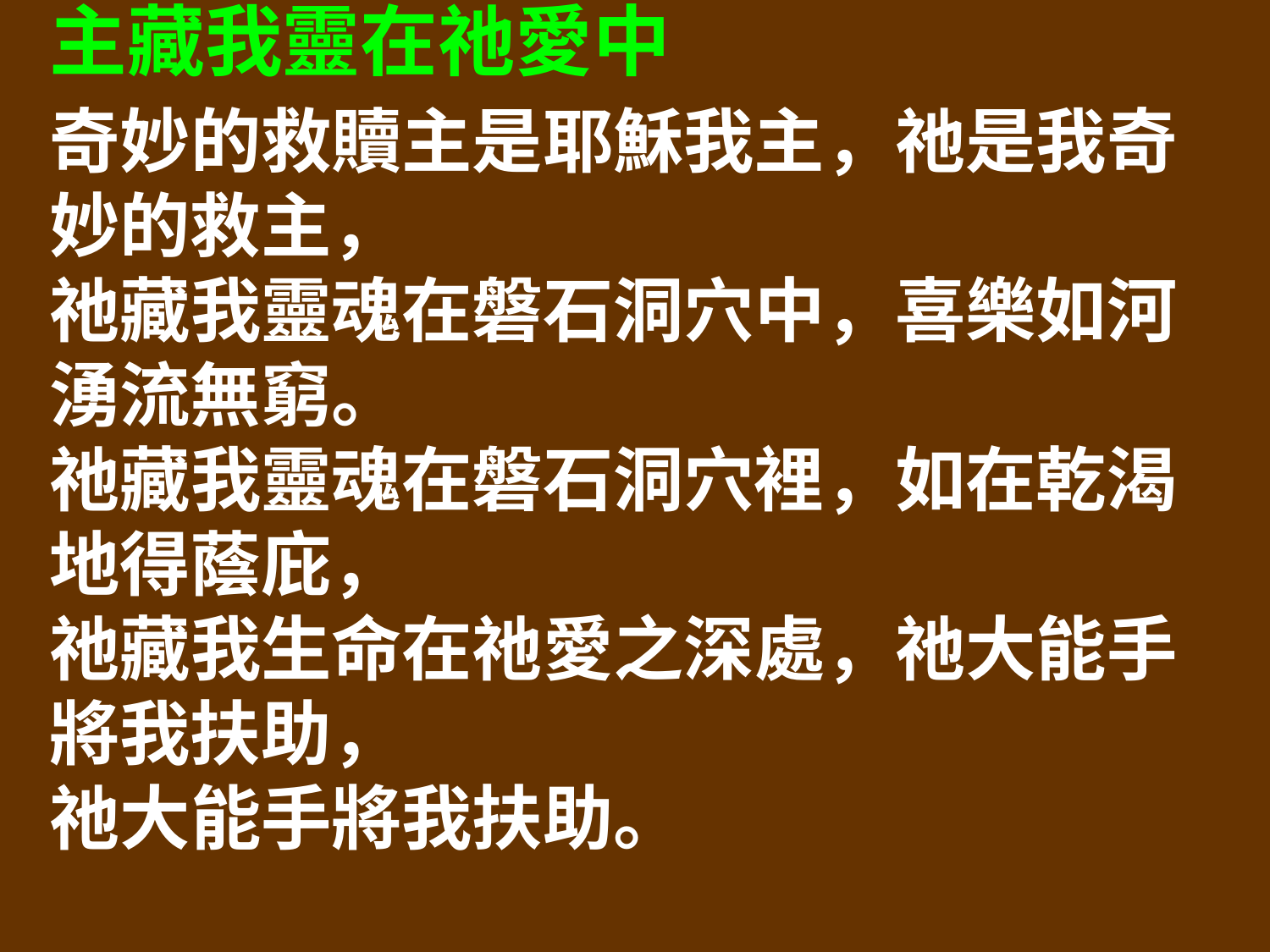

主藏我靈在祂愛中
奇妙的救贖主是耶穌我主，祂是我奇妙的救主，
祂藏我靈魂在磐石洞穴中，喜樂如河湧流無窮。
祂藏我靈魂在磐石洞穴裡，如在乾渴地得蔭庇，
祂藏我生命在祂愛之深處，祂大能手將我扶助，
祂大能手將我扶助。

奇妙的救贖主是耶穌我主，祂挪去我一切重負，
祂扶持保守 使我不致動搖，賜我力量奔走天路。
祂藏我靈魂在磐石洞穴裡，如在乾渴地得蔭庇，
祂藏我生命在祂愛之深處，祂大能手將我扶助，